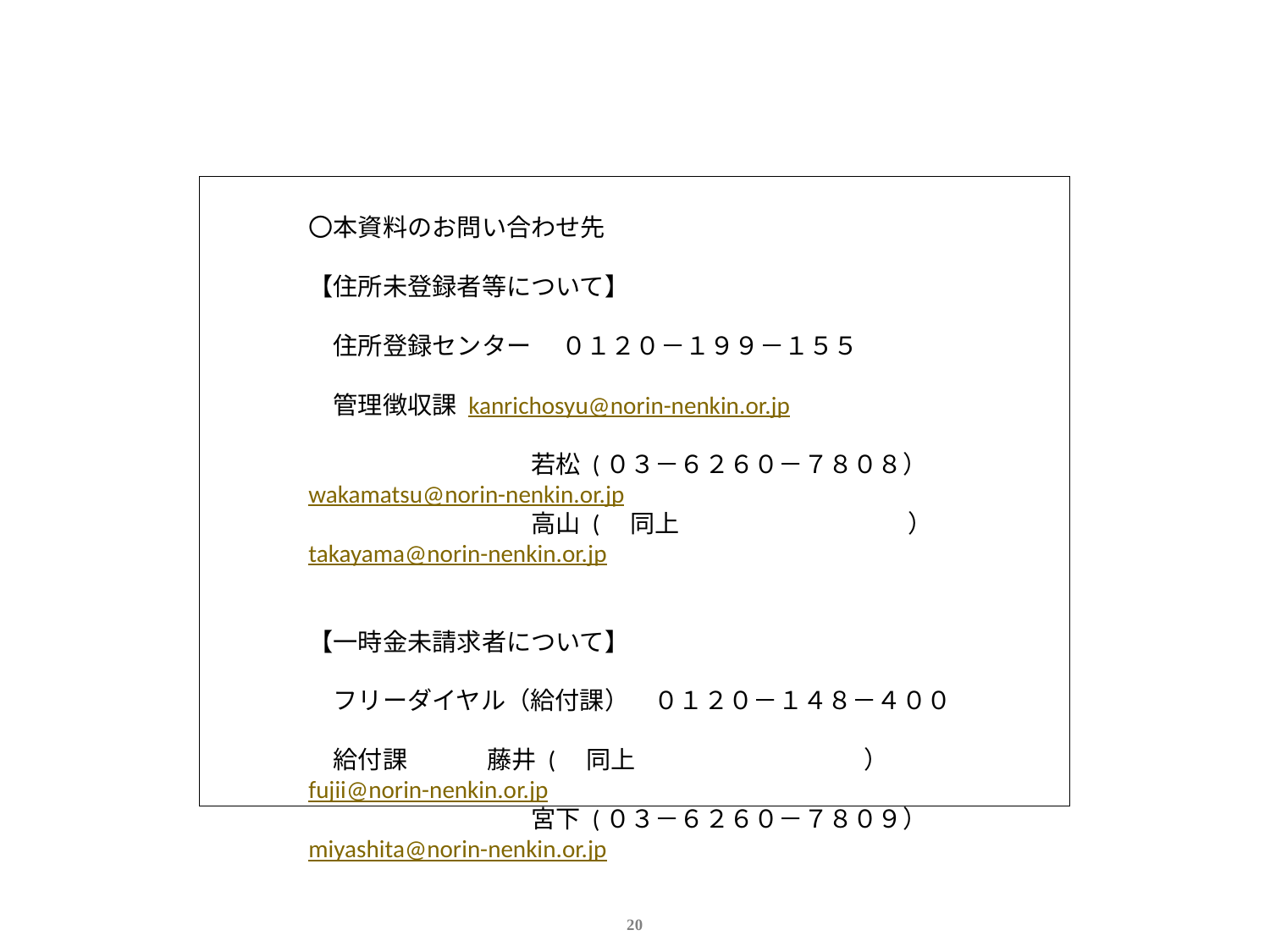

〇本資料のお問い合わせ先

【住所未登録者等について】

　住所登録センター 　０１２０－１９９－１５５

　管理徴収課 kanrichosyu@norin-nenkin.or.jp

　　　　　　　　　若松 (０３－６２６０－７８０８）    wakamatsu@norin-nenkin.or.jp
　　　　　　　　　高山 (　同上　　　　　　　　　 ）    takayama@norin-nenkin.or.jp

【一時金未請求者について】

　フリーダイヤル（給付課）　０１２０－１４８－４００

　給付課 　　　藤井 (　同上　　　　　　　　　 ）    fujii@norin-nenkin.or.jp
　　　　　　　　　宮下 (０３－６２６０－７８０９）    miyashita@norin-nenkin.or.jp

20